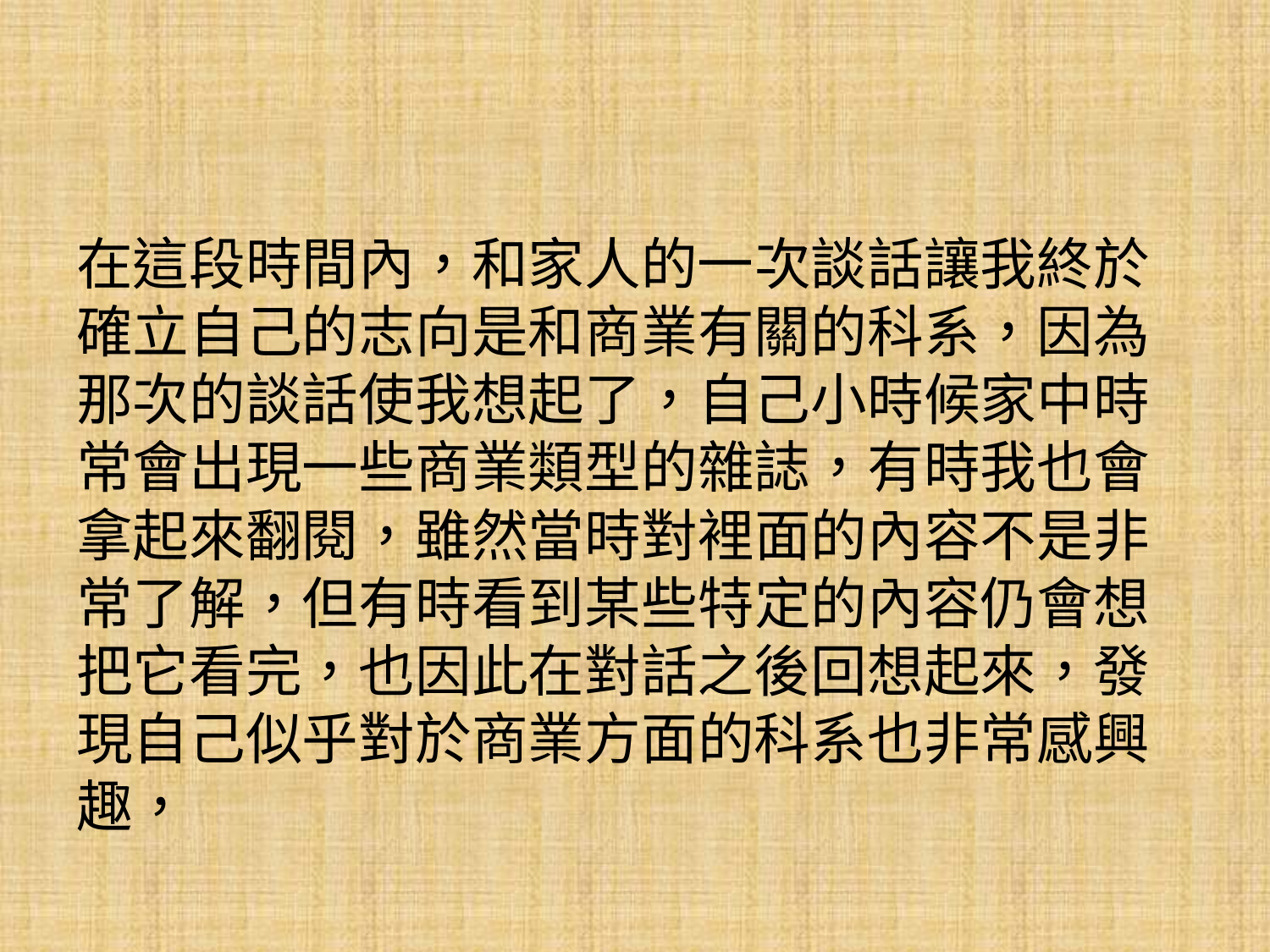

#
在這段時間內，和家人的一次談話讓我終於確立自己的志向是和商業有關的科系，因為那次的談話使我想起了，自己小時候家中時常會出現一些商業類型的雜誌，有時我也會拿起來翻閱，雖然當時對裡面的內容不是非常了解，但有時看到某些特定的內容仍會想把它看完，也因此在對話之後回想起來，發現自己似乎對於商業方面的科系也非常感興趣，